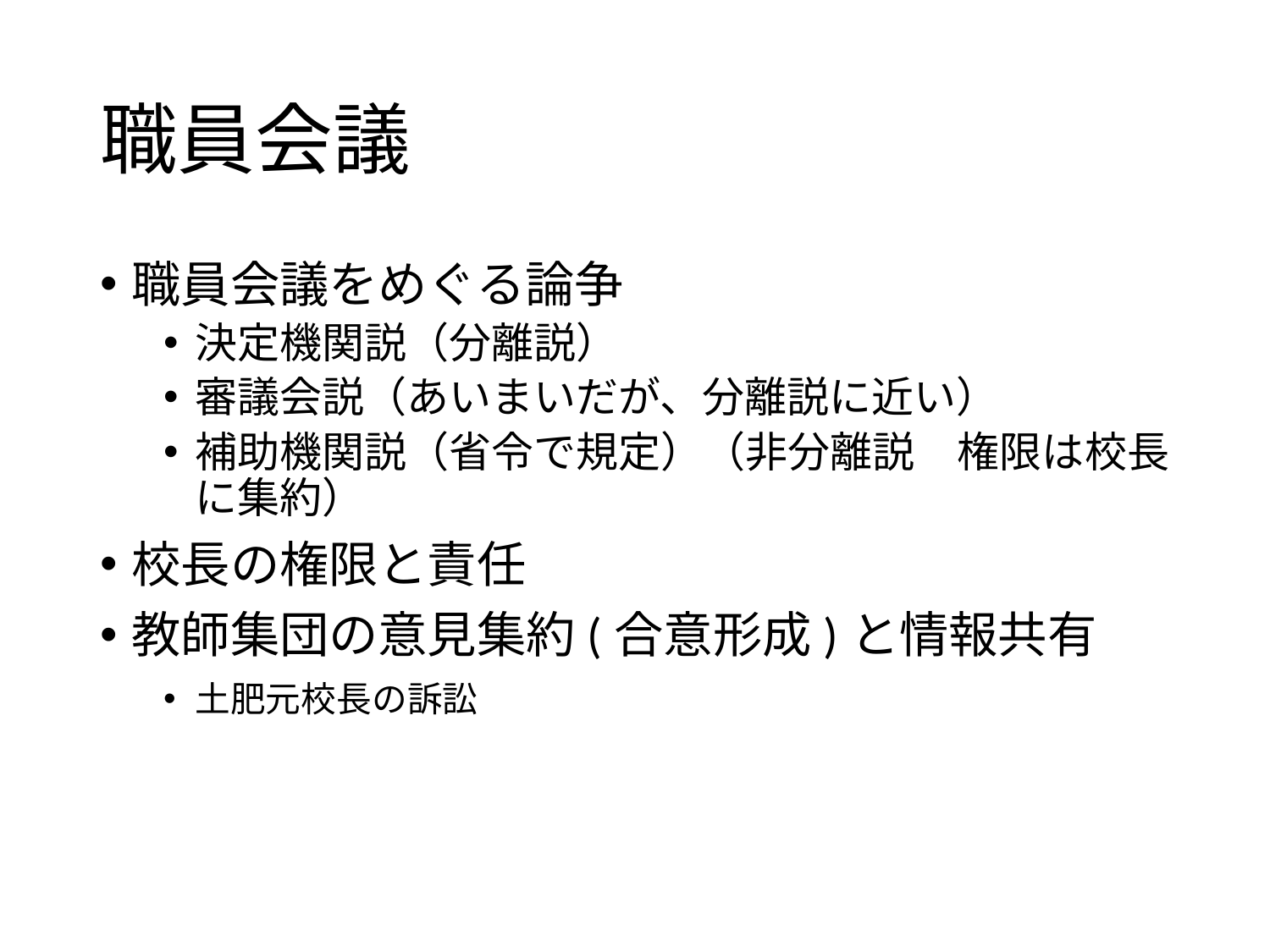

# 職員会議
職員会議をめぐる論争
決定機関説（分離説）
審議会説（あいまいだが、分離説に近い）
補助機関説（省令で規定）（非分離説　権限は校長に集約）
校長の権限と責任
教師集団の意見集約(合意形成)と情報共有
土肥元校長の訴訟